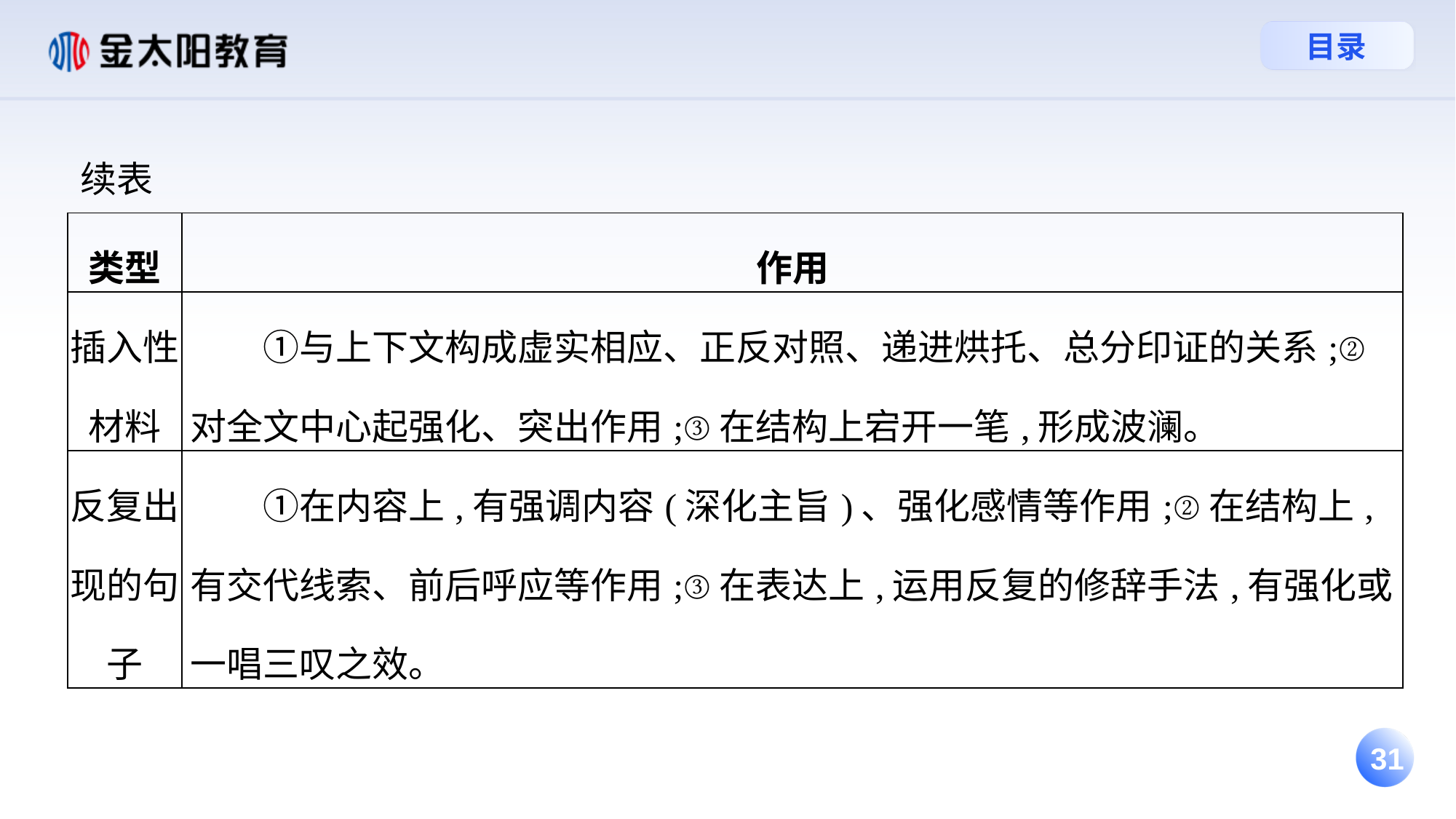

续表

| 类型 | 作用 |
| --- | --- |
| 插入性材料 | ①与上下文构成虚实相应、正反对照、递进烘托、总分印证的关系;②对全文中心起强化、突出作用;③在结构上宕开一笔,形成波澜。 |
| 反复出现的句子 | ①在内容上,有强调内容(深化主旨)、强化感情等作用;②在结构上,有交代线索、前后呼应等作用;③在表达上,运用反复的修辞手法,有强化或一唱三叹之效。 |